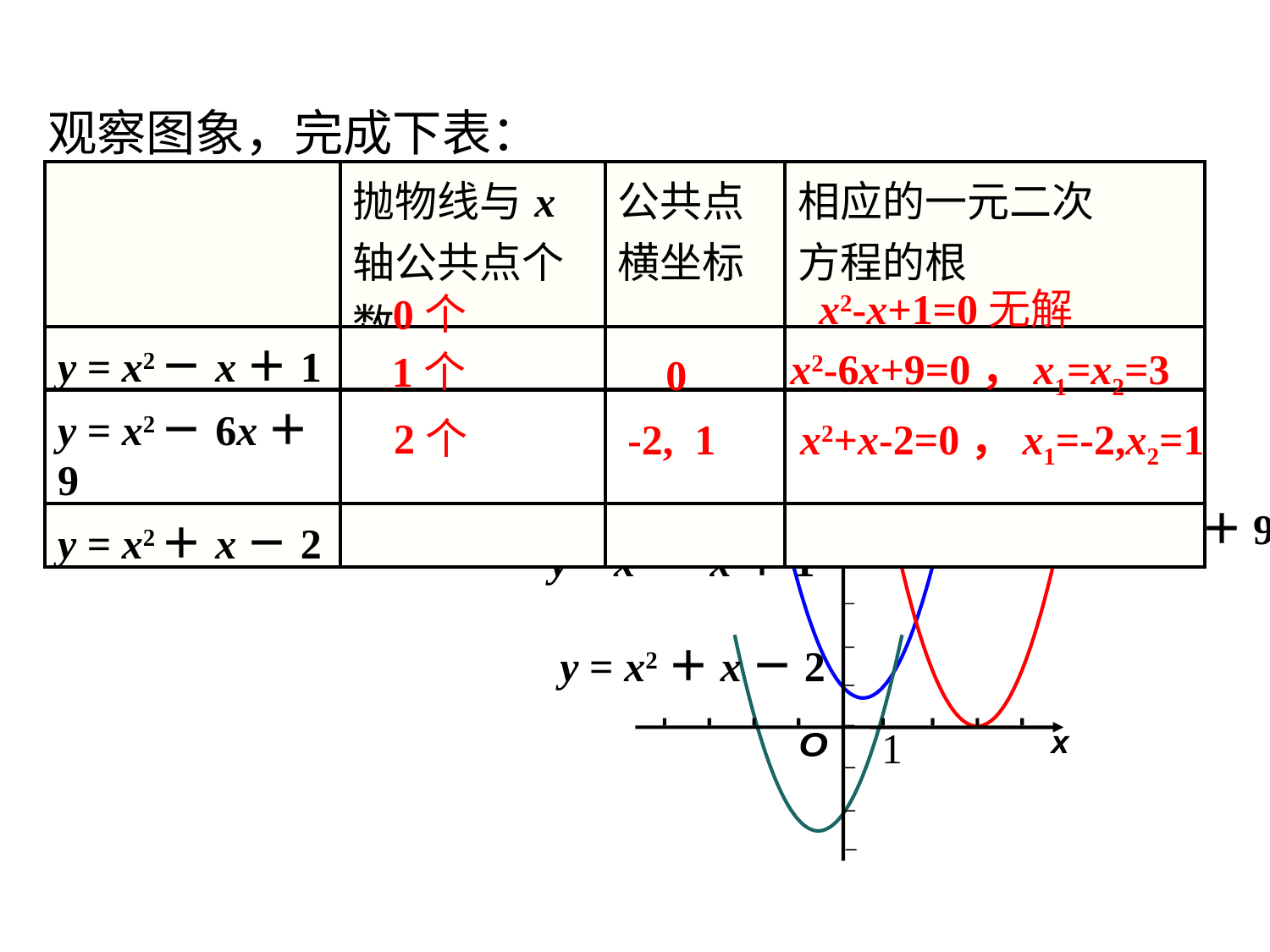

观察图象，完成下表：
|  | 抛物线与x轴公共点个数 | 公共点 横坐标 | 相应的一元二次 方程的根 |
| --- | --- | --- | --- |
| y = x2－x＋1 |  |  |  |
| y = x2－6x＋9 |  |  |  |
| y = x2＋x－2 |  |  |  |
x2-x+1=0无解
0个
x2-6x+9=0，x1=x2=3
1个
0
2个
-2,  1
x2+x-2=0，x1=-2,x2=1
y = x2－6x＋9
y

1

O
x

y = x2－x＋1

y = x2＋x－2